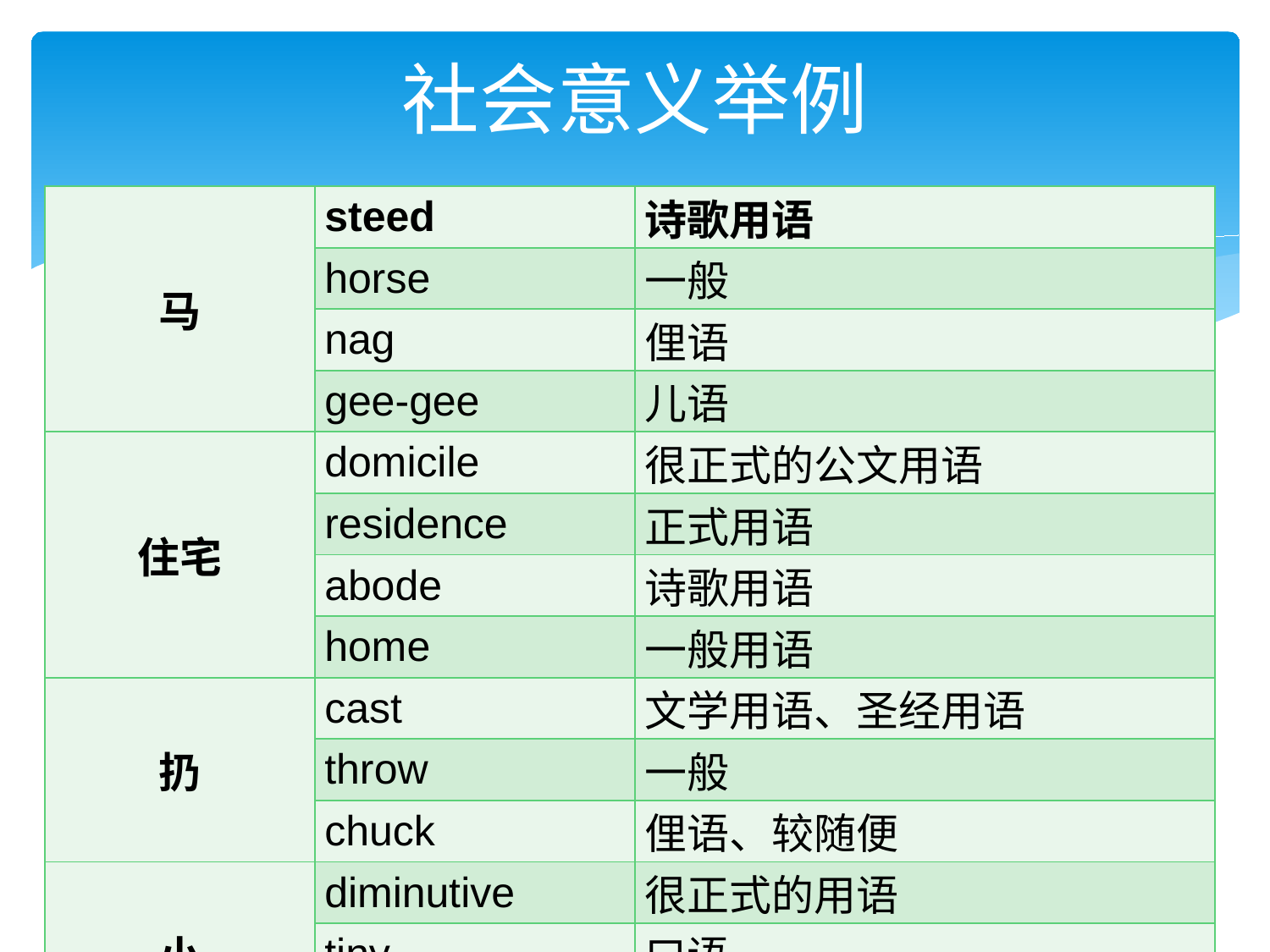

# 社会意义举例
| 马 | steed | 诗歌用语 |
| --- | --- | --- |
|  | horse | 一般 |
|  | nag | 俚语 |
|  | gee-gee | 儿语 |
| 住宅 | domicile | 很正式的公文用语 |
|  | residence | 正式用语 |
|  | abode | 诗歌用语 |
|  | home | 一般用语 |
| 扔 | cast | 文学用语、圣经用语 |
|  | throw | 一般 |
|  | chuck | 俚语、较随便 |
| 小 | diminutive | 很正式的用语 |
|  | tiny | 口语 |
|  | wee | 口语、方言 |